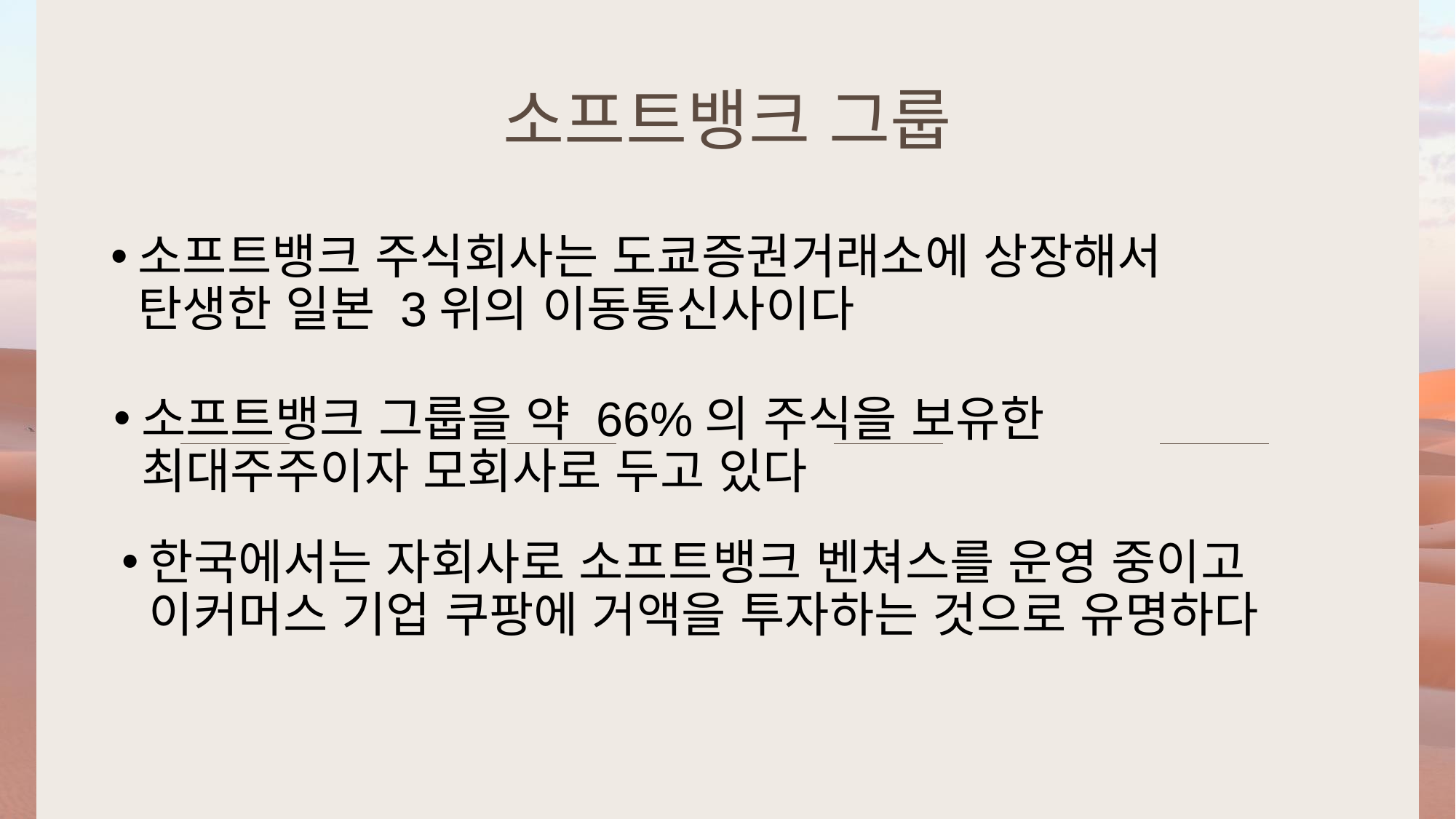

# 소프트뱅크 그룹

소프트뱅크 주식회사는 도쿄증권거래소에 상장해서 탄생한 일본 3위의 이동통신사이다
소프트뱅크 그룹을 약 66%의 주식을 보유한 최대주주이자 모회사로 두고 있다
한국에서는 자회사로 소프트뱅크 벤쳐스를 운영 중이고 이커머스 기업 쿠팡에 거액을 투자하는 것으로 유명하다